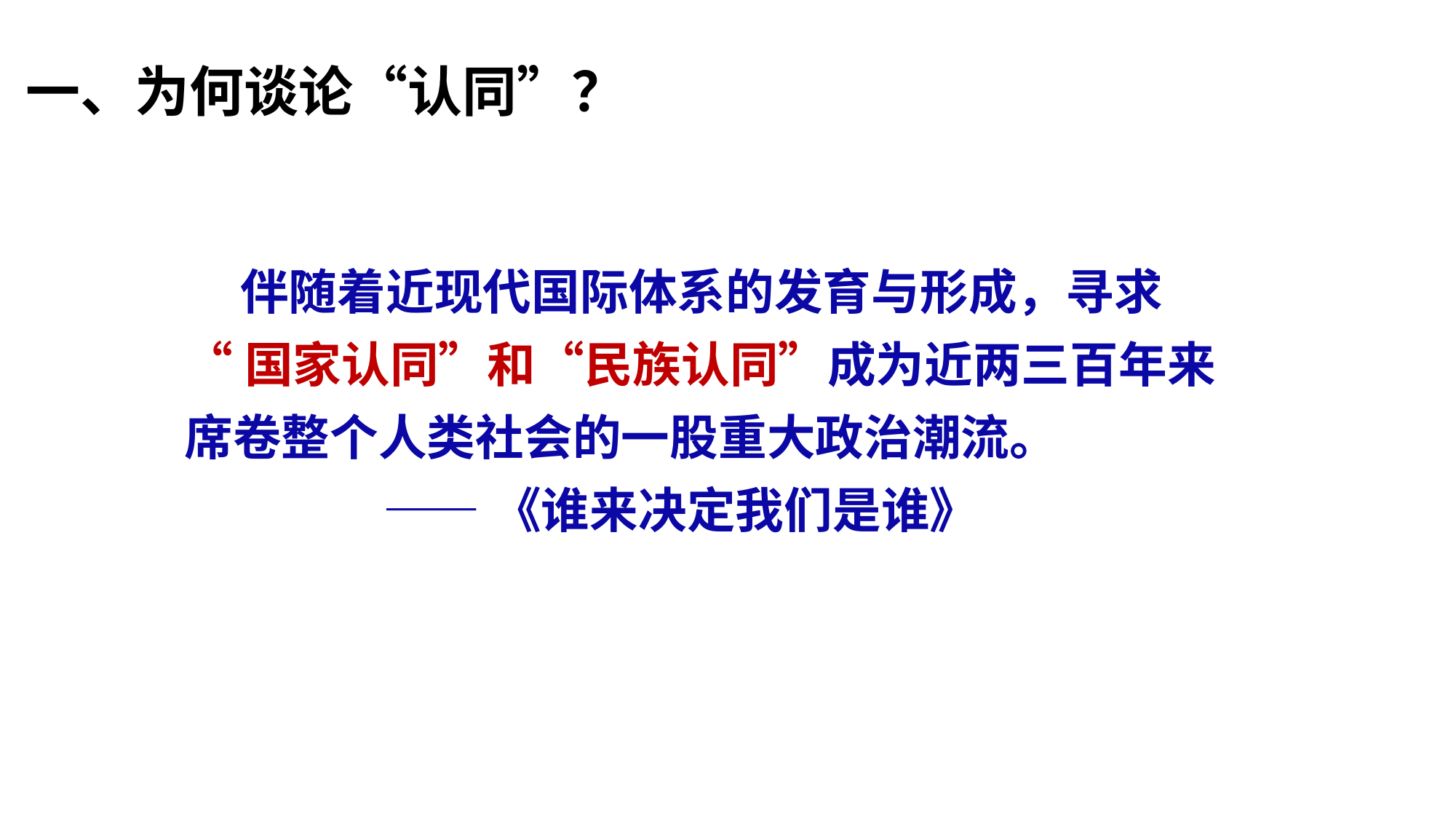

一、为何谈论“认同”？
    伴随着近现代国际体系的发育与形成，寻求
“国家认同”和“民族认同”成为近两三百年来
席卷整个人类社会的一股重大政治潮流。
                  ——《谁来决定我们是谁》